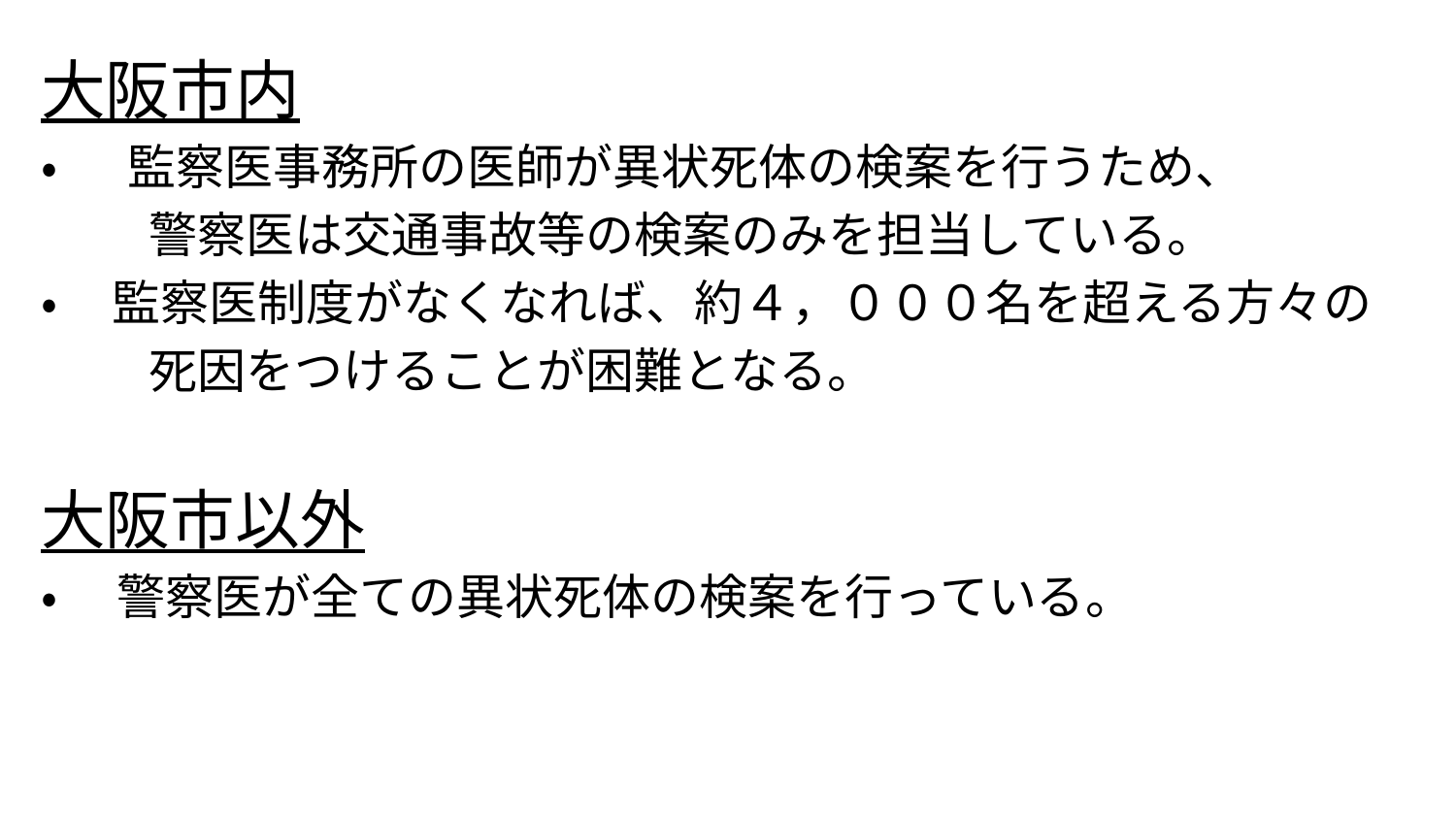

大阪市内
・  　監察医事務所の医師が異状死体の検案を行うため、
　　 警察医は交通事故等の検案のみを担当している。
・     監察医制度がなくなれば、約４，０００名を超える方々の
　　 死因をつけることが困難となる。

大阪市以外
・　 警察医が全ての異状死体の検案を行っている。